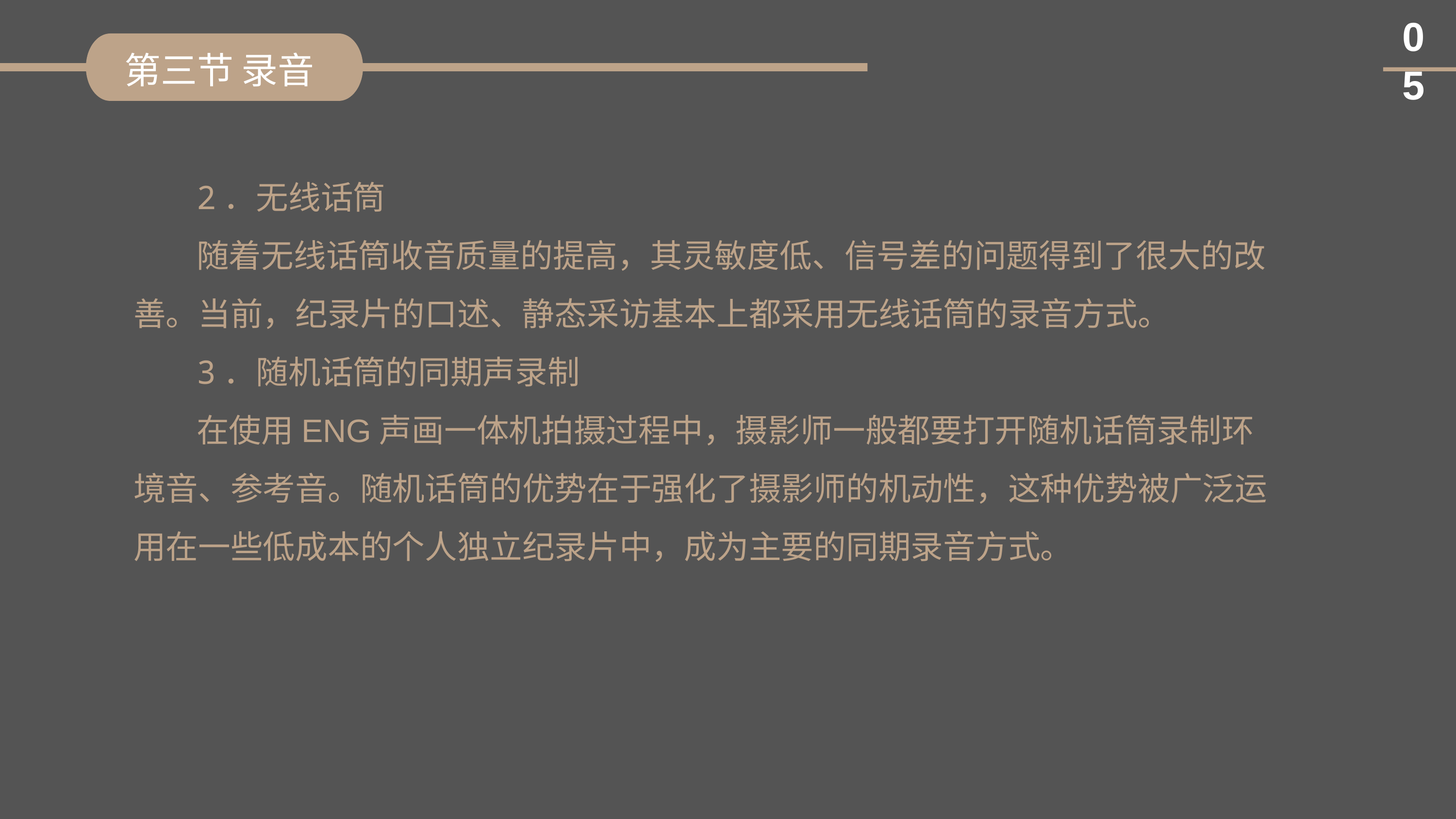

05

第三节 录音

2．无线话筒
随着无线话筒收音质量的提高，其灵敏度低、信号差的问题得到了很大的改善。当前，纪录片的口述、静态采访基本上都采用无线话筒的录音方式。
3．随机话筒的同期声录制
在使用ENG声画一体机拍摄过程中，摄影师一般都要打开随机话筒录制环境音、参考音。随机话筒的优势在于强化了摄影师的机动性，这种优势被广泛运用在一些低成本的个人独立纪录片中，成为主要的同期录音方式。